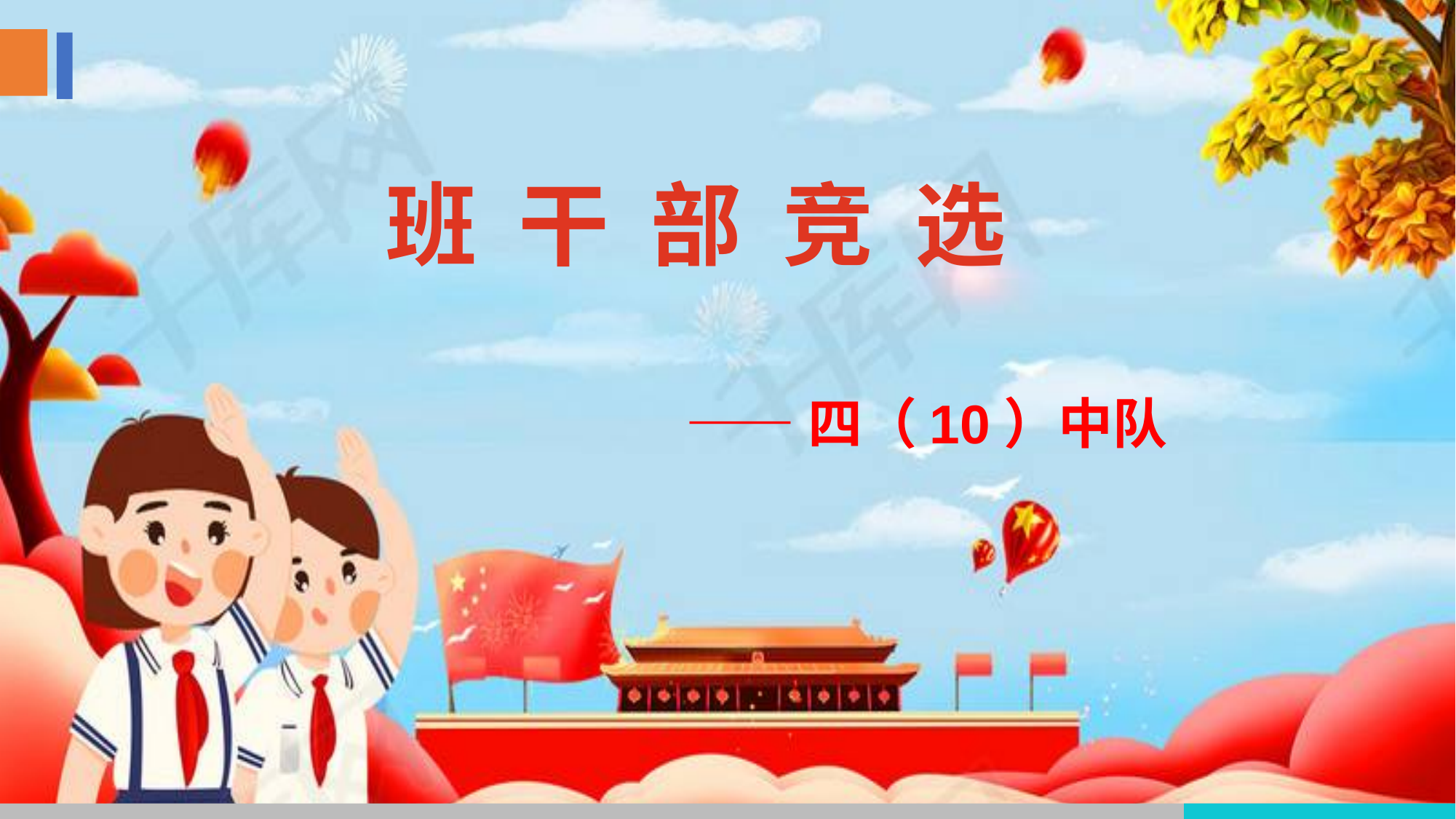

# 班  干  部  竞  选
——四（10）中队